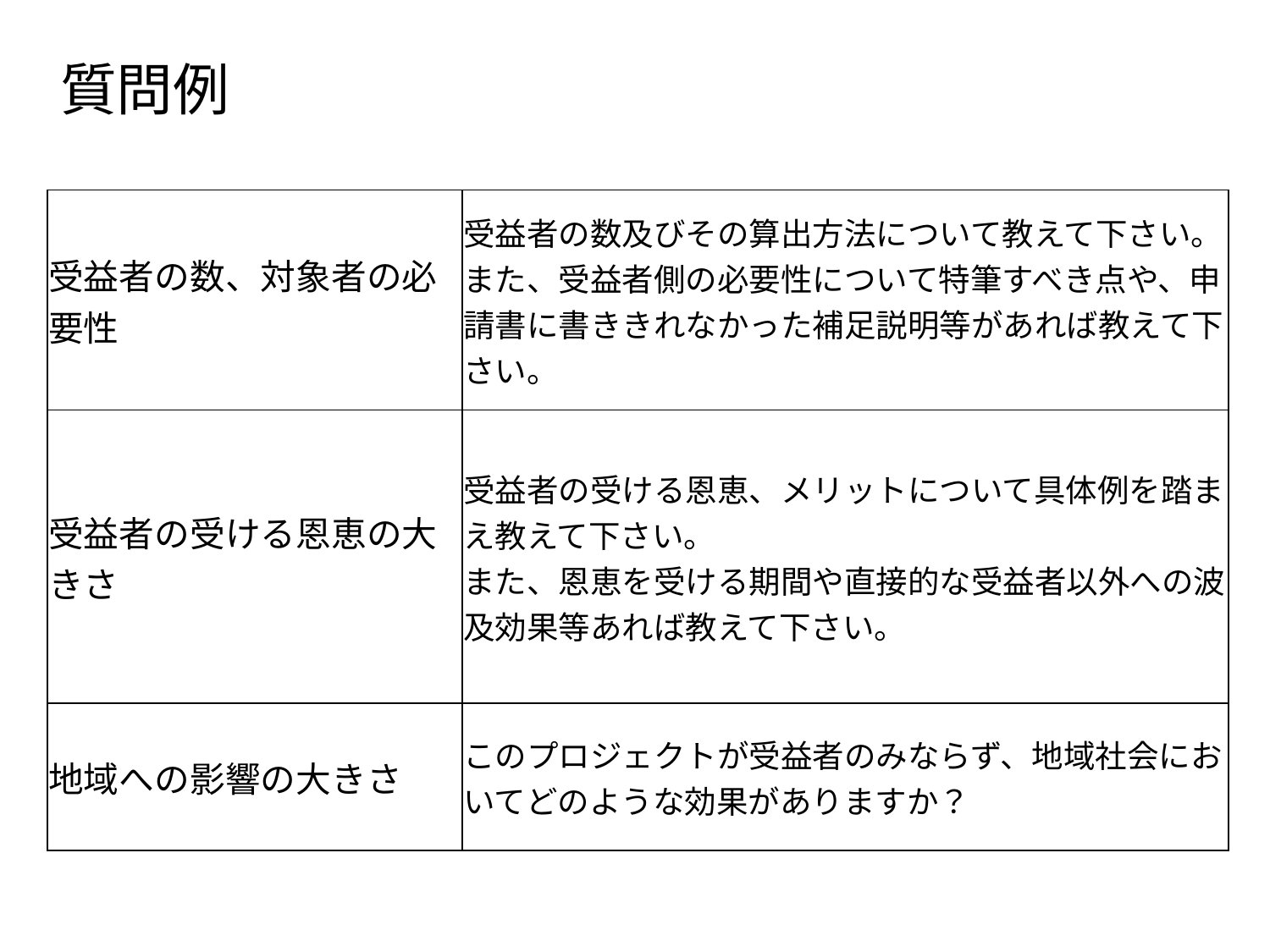

質問例
| 受益者の数、対象者の必要性 | 受益者の数及びその算出方法について教えて下さい。 また、受益者側の必要性について特筆すべき点や、申請書に書ききれなかった補足説明等があれば教えて下さい。 |
| --- | --- |
| 受益者の受ける恩恵の大きさ | 受益者の受ける恩恵、メリットについて具体例を踏まえ教えて下さい。 また、恩恵を受ける期間や直接的な受益者以外への波及効果等あれば教えて下さい。 |
| 地域への影響の大きさ | このプロジェクトが受益者のみならず、地域社会においてどのような効果がありますか？ |